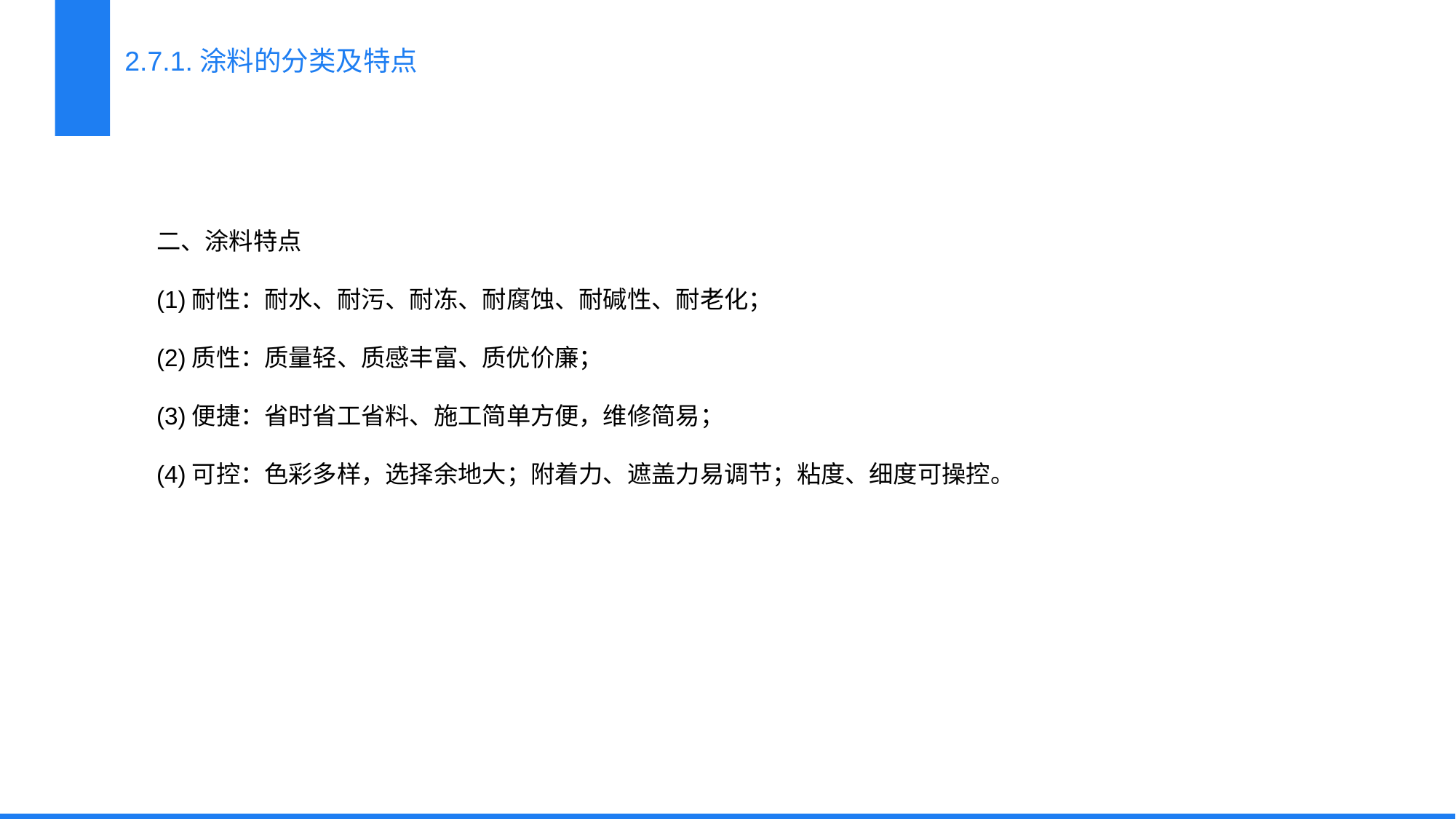

2.7.1.涂料的分类及特点

二、涂料特点
(1)耐性：耐水、耐污、耐冻、耐腐蚀、耐碱性、耐老化；
(2)质性：质量轻、质感丰富、质优价廉；
(3)便捷：省时省工省料、施工简单方便，维修简易；
(4)可控：色彩多样，选择余地大；附着力、遮盖力易调节；粘度、细度可操控。